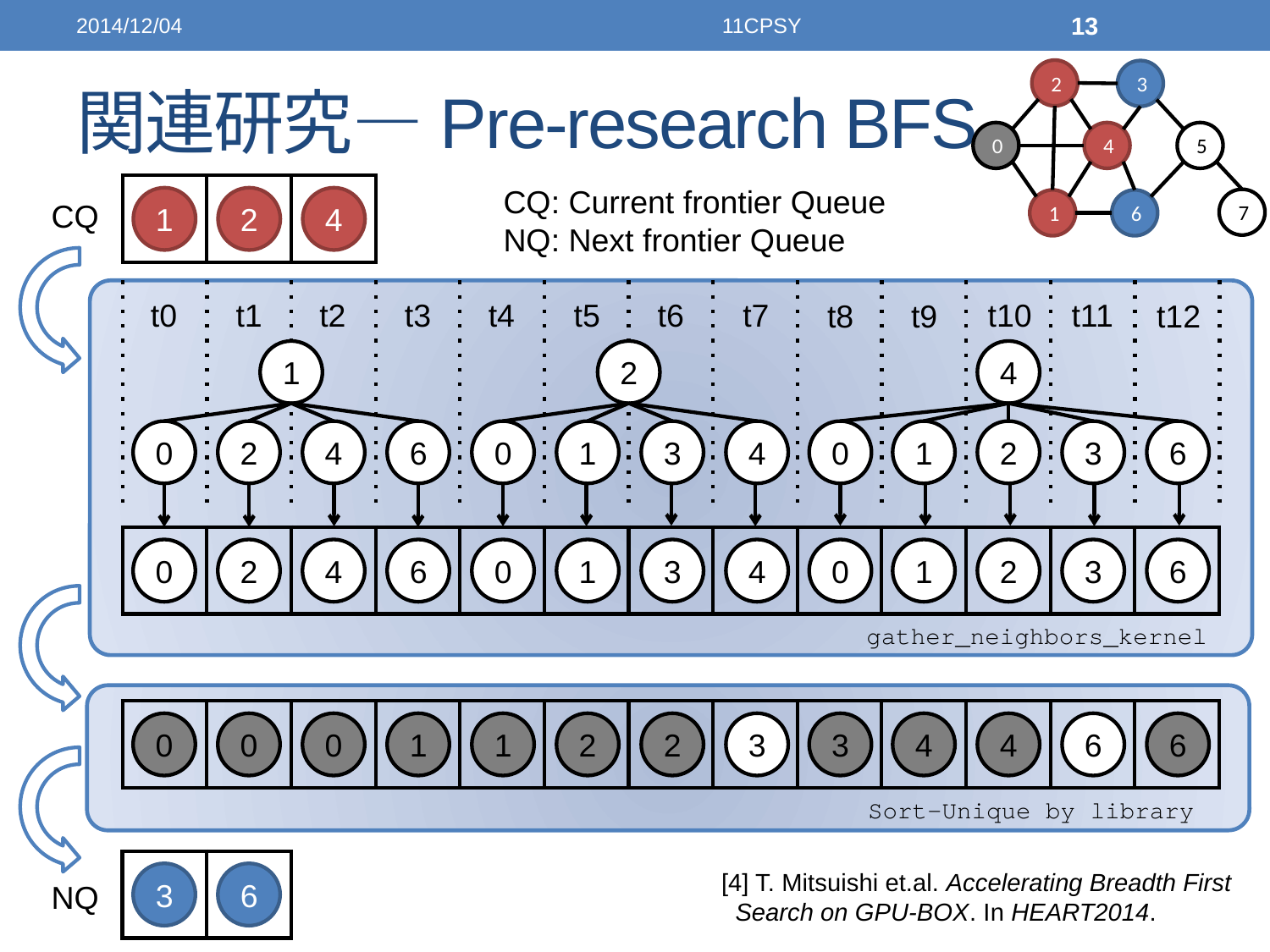

2014/12/04
11CPSY
13
# 関連研究―Pre-research BFS
2
3
0
4
5
7
1
6
|  |  |  |
| --- | --- | --- |
CQ: Current frontier Queue
NQ: Next frontier Queue
1
2
4
CQ

t0
t1
t2
t5
t6
t3
t4
t7
t10
t11
t8
t9
t12
1
2
4
0
2
4
6
0
1
3
4
0
1
2
3
6
|  |  |  |  |  |  |  |  |  |  |  |  |  |
| --- | --- | --- | --- | --- | --- | --- | --- | --- | --- | --- | --- | --- |
0
2
4
6
0
1
3
4
0
1
2
3
6

gather_neighbors_kernel

|  |  |  |  |  |  |  |  |  |  |  |  |  |
| --- | --- | --- | --- | --- | --- | --- | --- | --- | --- | --- | --- | --- |
0
0
0
1
1
2
2
3
3
4
4
6
6

Sort-Unique by library
|  |  |
| --- | --- |
[4] T. Mitsuishi et.al. Accelerating Breadth First
  Search on GPU-BOX. In HEART2014.
3
6
NQ